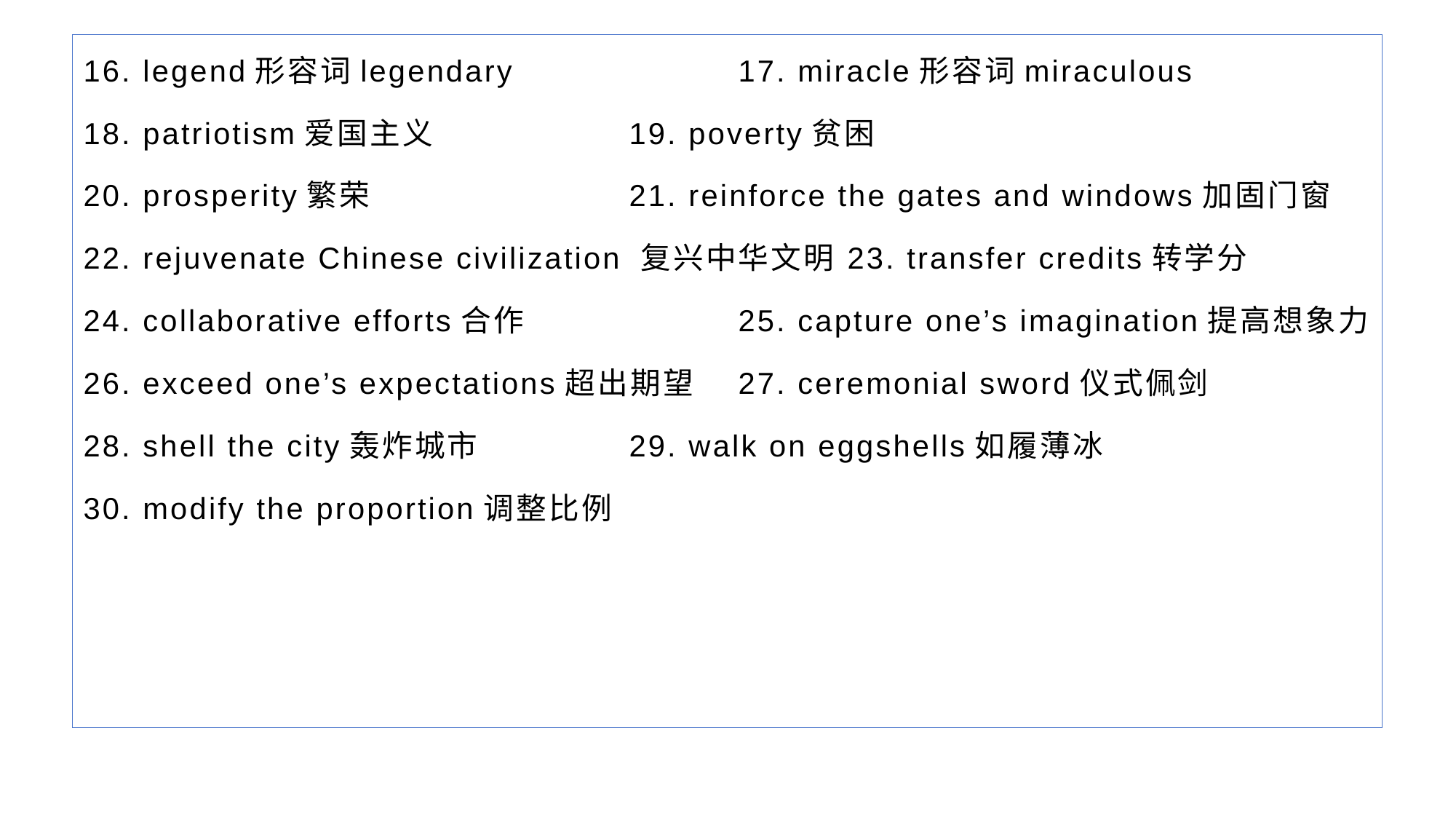

16. legend形容词legendary 		17. miracle形容词miraculous
18. patriotism爱国主义		19. poverty贫困
20. prosperity繁荣			21. reinforce the gates and windows加固门窗
22. rejuvenate Chinese civilization 复兴中华文明	23. transfer credits转学分
24. collaborative efforts合作		25. capture one’s imagination提高想象力
26. exceed one’s expectations超出期望	27. ceremonial sword仪式佩剑
28. shell the city轰炸城市 		29. walk on eggshells如履薄冰
30. modify the proportion调整比例